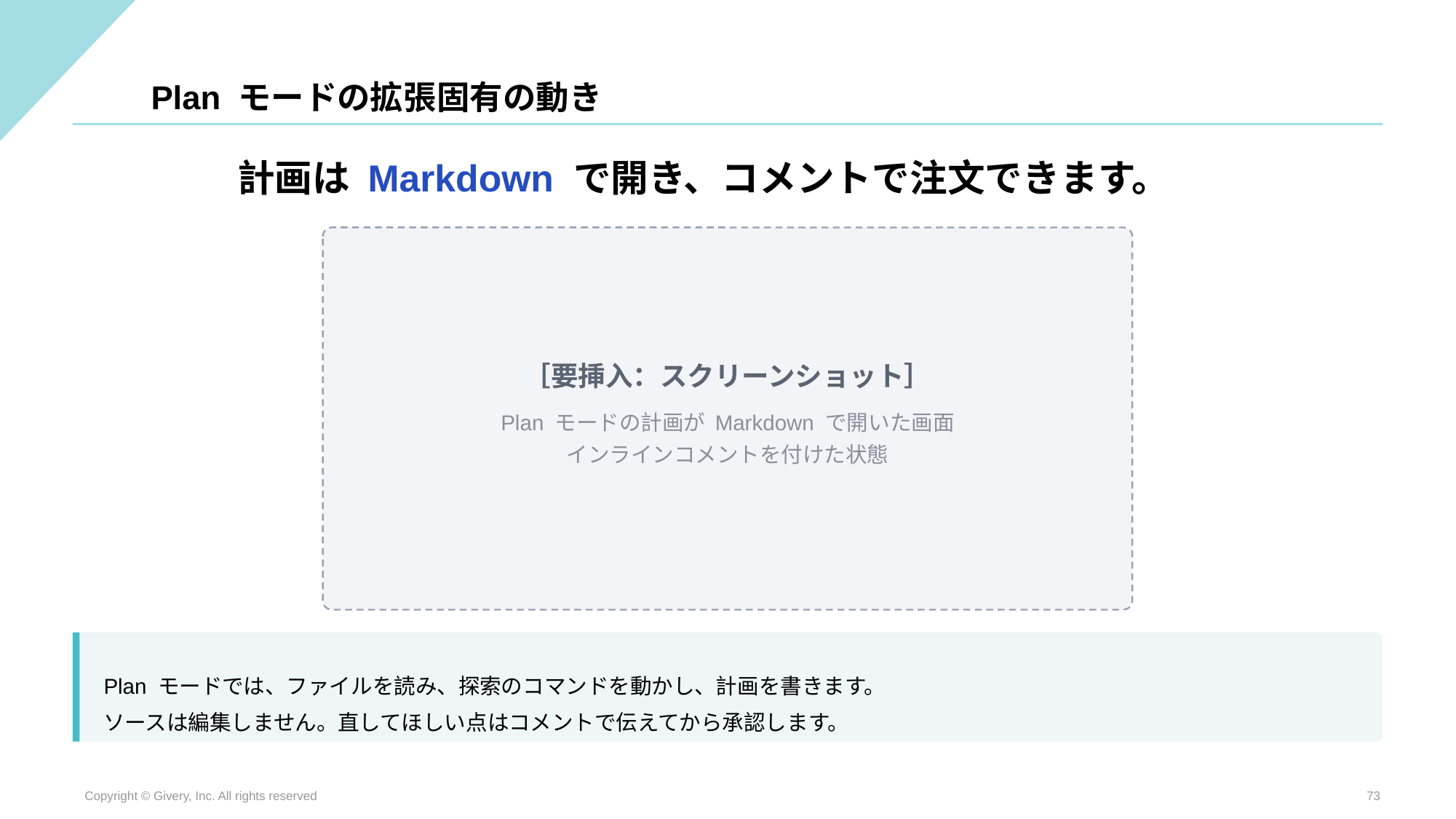

Plan モードの拡張固有の動き

計画は Markdown で開き、コメントで注文できます。

［要挿入：スクリーンショット］
Plan モードの計画が Markdown で開いた画面
インラインコメントを付けた状態

Plan モードでは、ファイルを読み、探索のコマンドを動かし、計画を書きます。
ソースは編集しません。直してほしい点はコメントで伝えてから承認します。
Copyright © Givery, Inc. All rights reserved
73